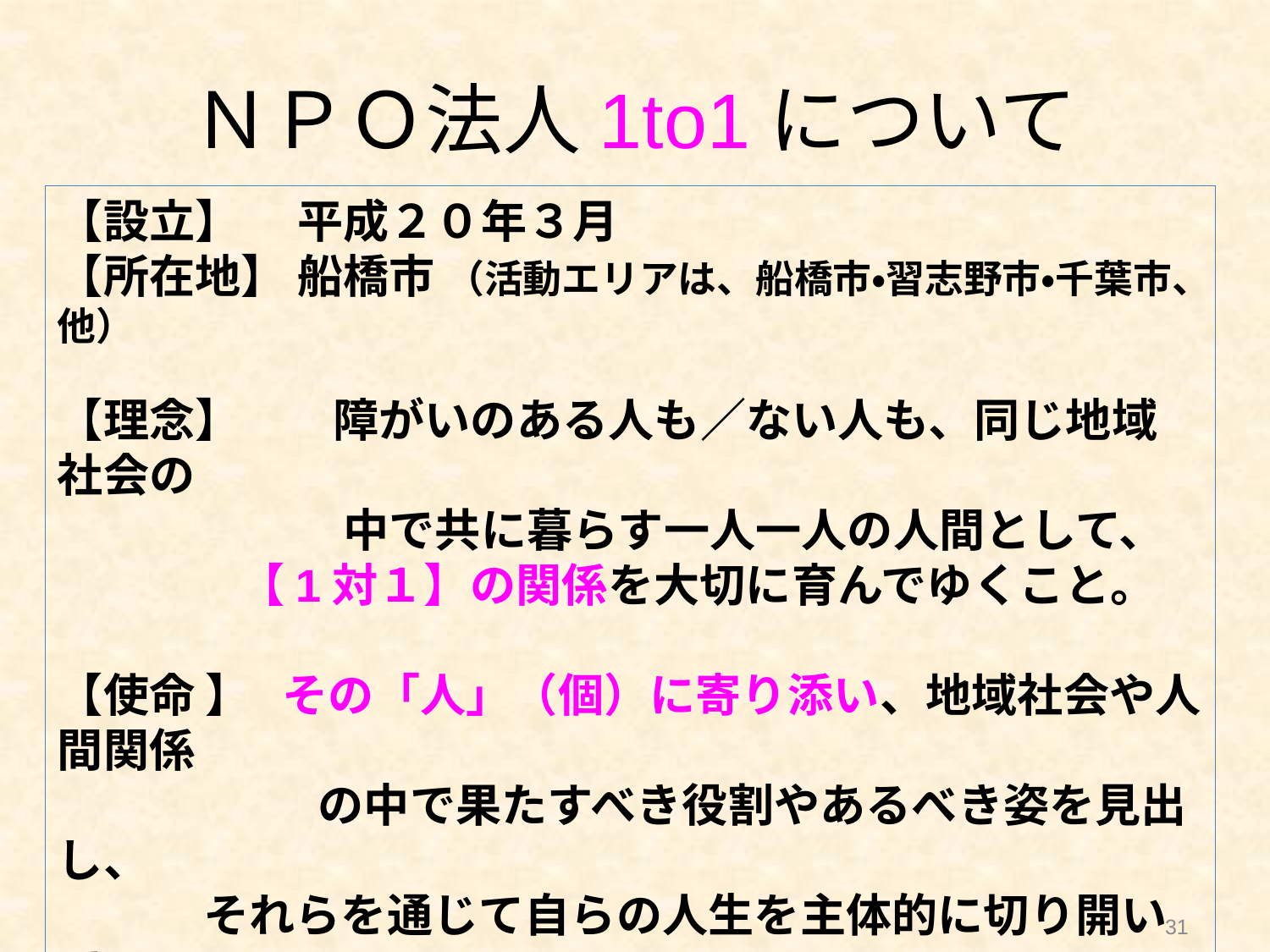

# ＮＰＯ法人1to1について
【設立】 　平成２０年３月
【所在地】 船橋市 （活動エリアは、船橋市・習志野市・千葉市、他）

【理念】　　障がいのある人も／ない人も、同じ地域社会の
　　　　　 　中で共に暮らす一人一人の人間として、
            　【1対１】の関係を大切に育んでゆくこと。

【使命 】   その「人」（個）に寄り添い、地域社会や人間関係
　　　　　   の中で果たすべき役割やあるべき姿を見出し、
             それらを通じて自らの人生を主体的に切り開いて
             ゆく過程に付き合い、共に悩み・考え、いっしょに
　　　　　   「成長」してゆくこと。

31